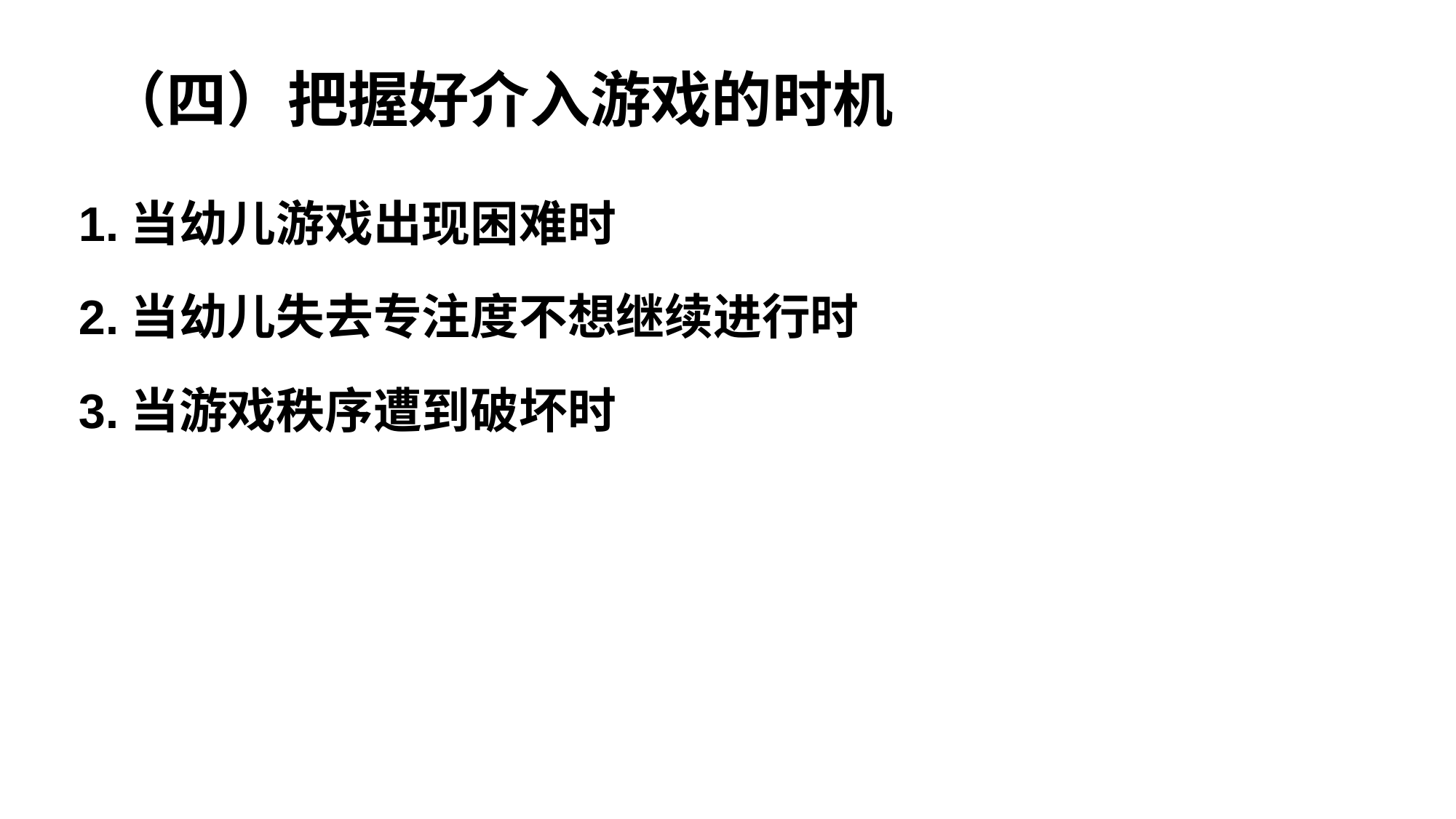

# （四）把握好介入游戏的时机

1.当幼儿游戏出现困难时
2.当幼儿失去专注度不想继续进行时
3.当游戏秩序遭到破坏时